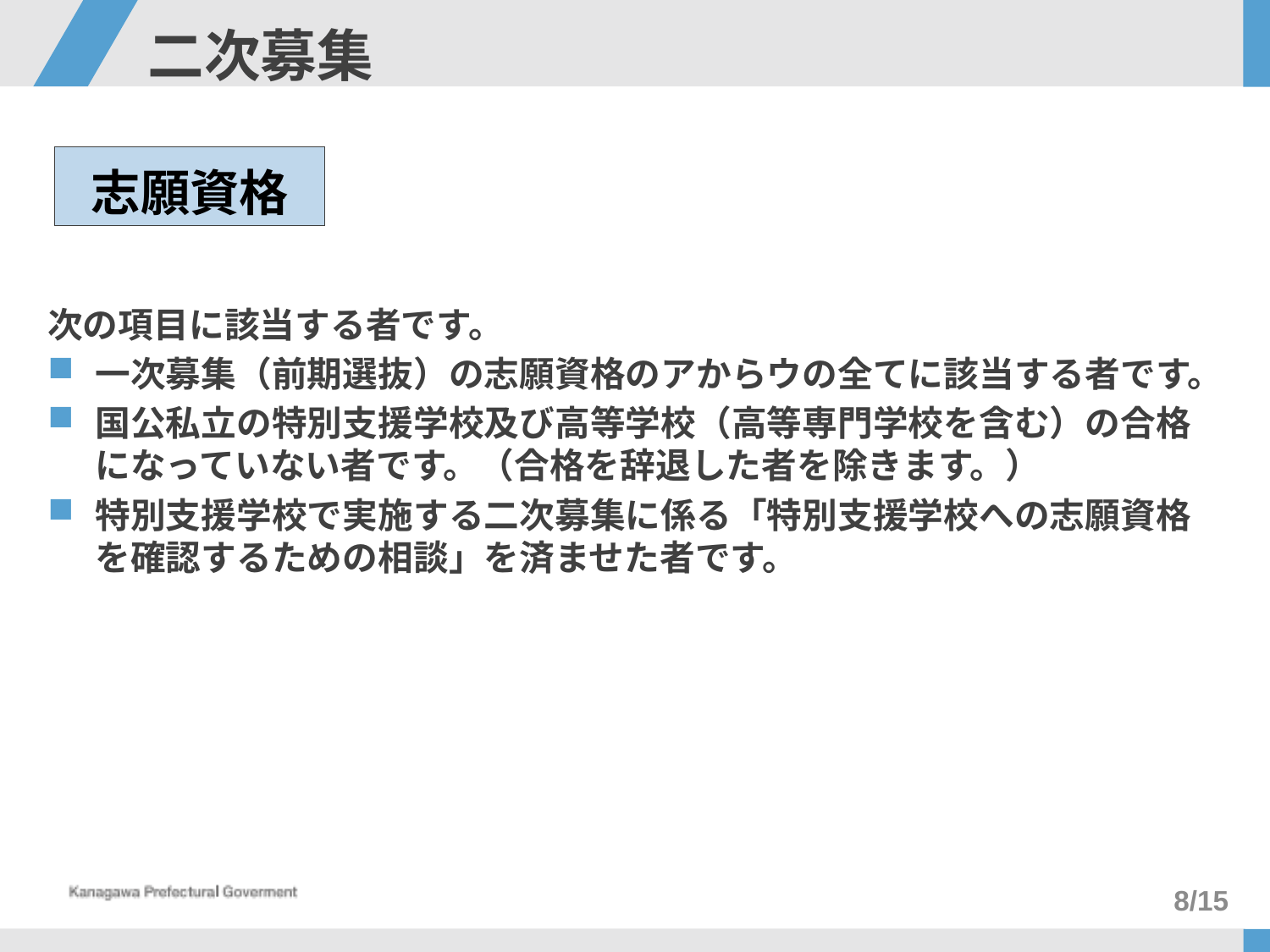

# 二次募集
志願資格
次の項目に該当する者です。
一次募集（前期選抜）の志願資格のアからウの全てに該当する者です。
国公私立の特別支援学校及び高等学校（高等専門学校を含む）の合格になっていない者です。（合格を辞退した者を除きます。）
特別支援学校で実施する二次募集に係る「特別支援学校への志願資格を確認するための相談」を済ませた者です。
8/15